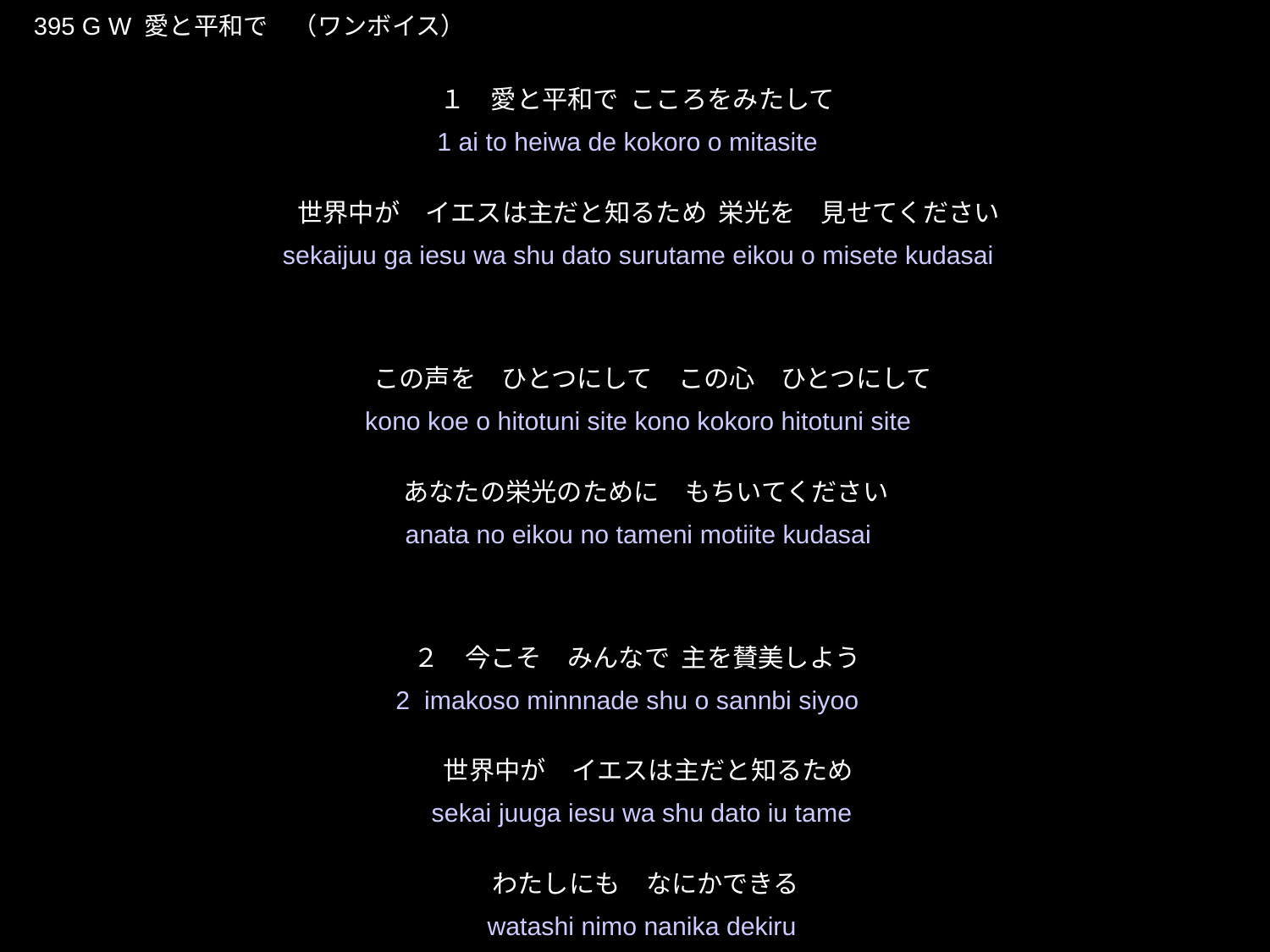

あいとへいわでこころをみたして
★W
395 G W 愛と平和で　（ワンボイス）
１　愛と平和で  こころをみたして
    世界中が　イエスは主だと知るため  栄光を　見せてください
　 この声を　ひとつにして　この心　ひとつにして
   あなたの栄光のために　もちいてください
２　今こそ　みんなで  主を賛美しよう
    世界中が　イエスは主だと知るため
    わたしにも　なにかできる
★３
1 ai to heiwa de kokoro o mitasite
   sekaijuu ga iesu wa shu dato surutame eikou o misete kudasai
   kono koe o hitotuni site kono kokoro hitotuni site
   anata no eikou no tameni motiite kudasai
2  imakoso minnnade shu o sannbi siyoo
    sekai juuga iesu wa shu dato iu tame
    watashi nimo nanika dekiru